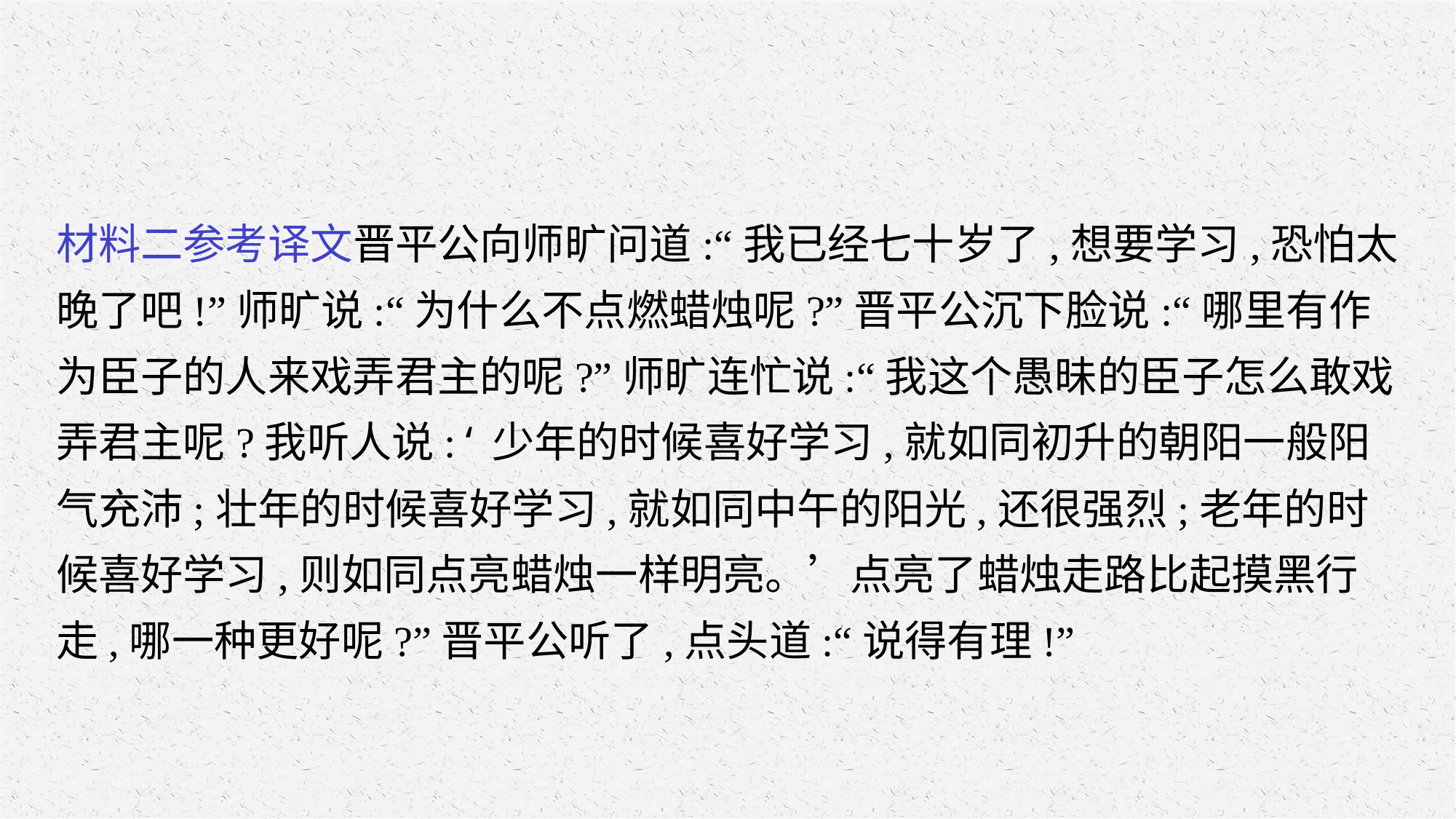

材料二参考译文晋平公向师旷问道:“我已经七十岁了,想要学习,恐怕太晚了吧!”师旷说:“为什么不点燃蜡烛呢?”晋平公沉下脸说:“哪里有作为臣子的人来戏弄君主的呢?”师旷连忙说:“我这个愚昧的臣子怎么敢戏弄君主呢?我听人说:‘少年的时候喜好学习,就如同初升的朝阳一般阳气充沛;壮年的时候喜好学习,就如同中午的阳光,还很强烈;老年的时候喜好学习,则如同点亮蜡烛一样明亮。’点亮了蜡烛走路比起摸黑行走,哪一种更好呢?”晋平公听了,点头道:“说得有理!”